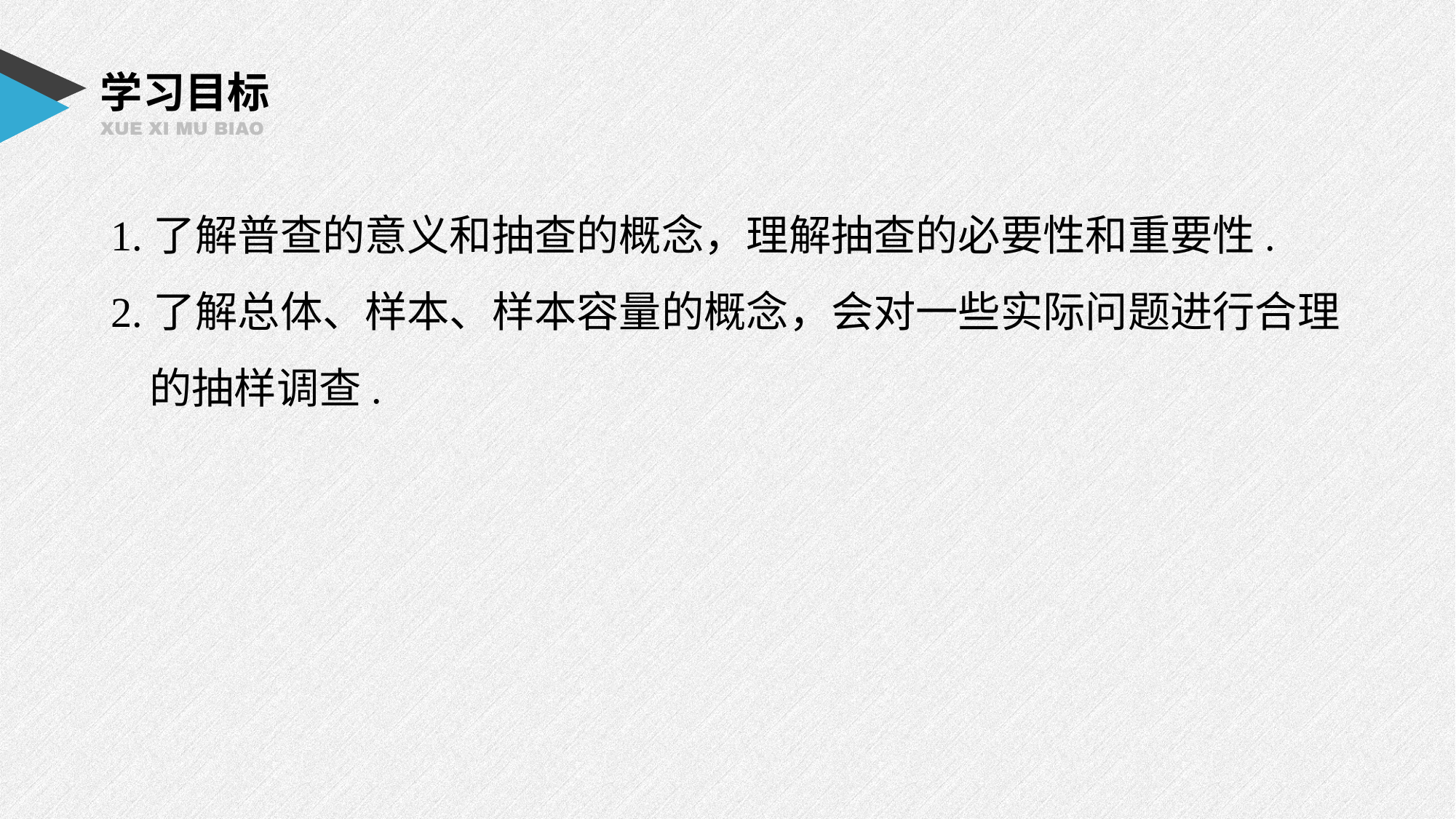

学习目标

XUE XI MU BIAO
1.了解普查的意义和抽查的概念，理解抽查的必要性和重要性.
2.了解总体、样本、样本容量的概念，会对一些实际问题进行合理
   的抽样调查.